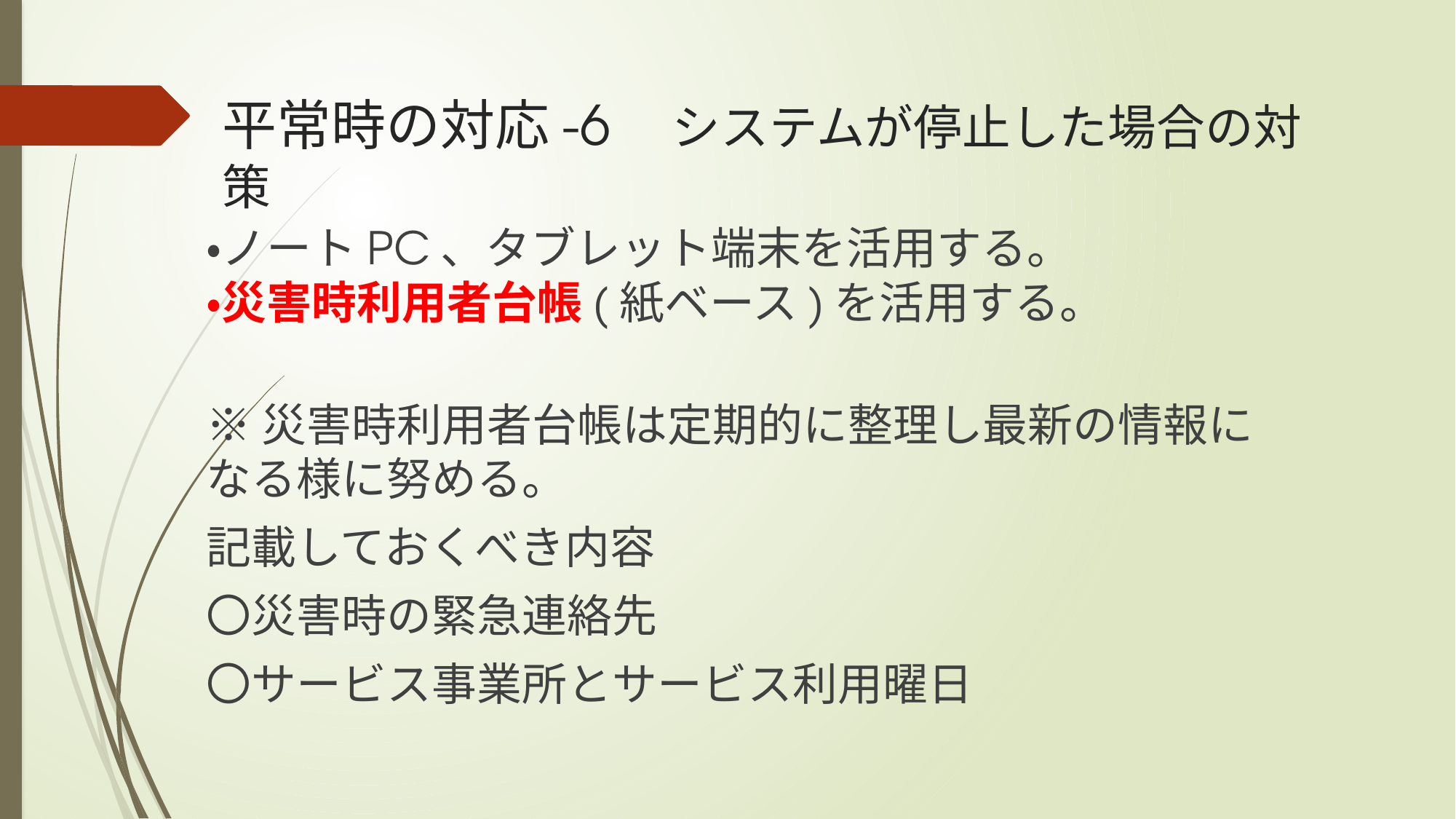

# 平常時の対応-6　システムが停止した場合の対策

・ノートPC、タブレット端末を活用する。
・災害時利用者台帳(紙ベース)を活用する。
※災害時利用者台帳は定期的に整理し最新の情報になる様に努める。
記載しておくべき内容
〇災害時の緊急連絡先
〇サービス事業所とサービス利用曜日